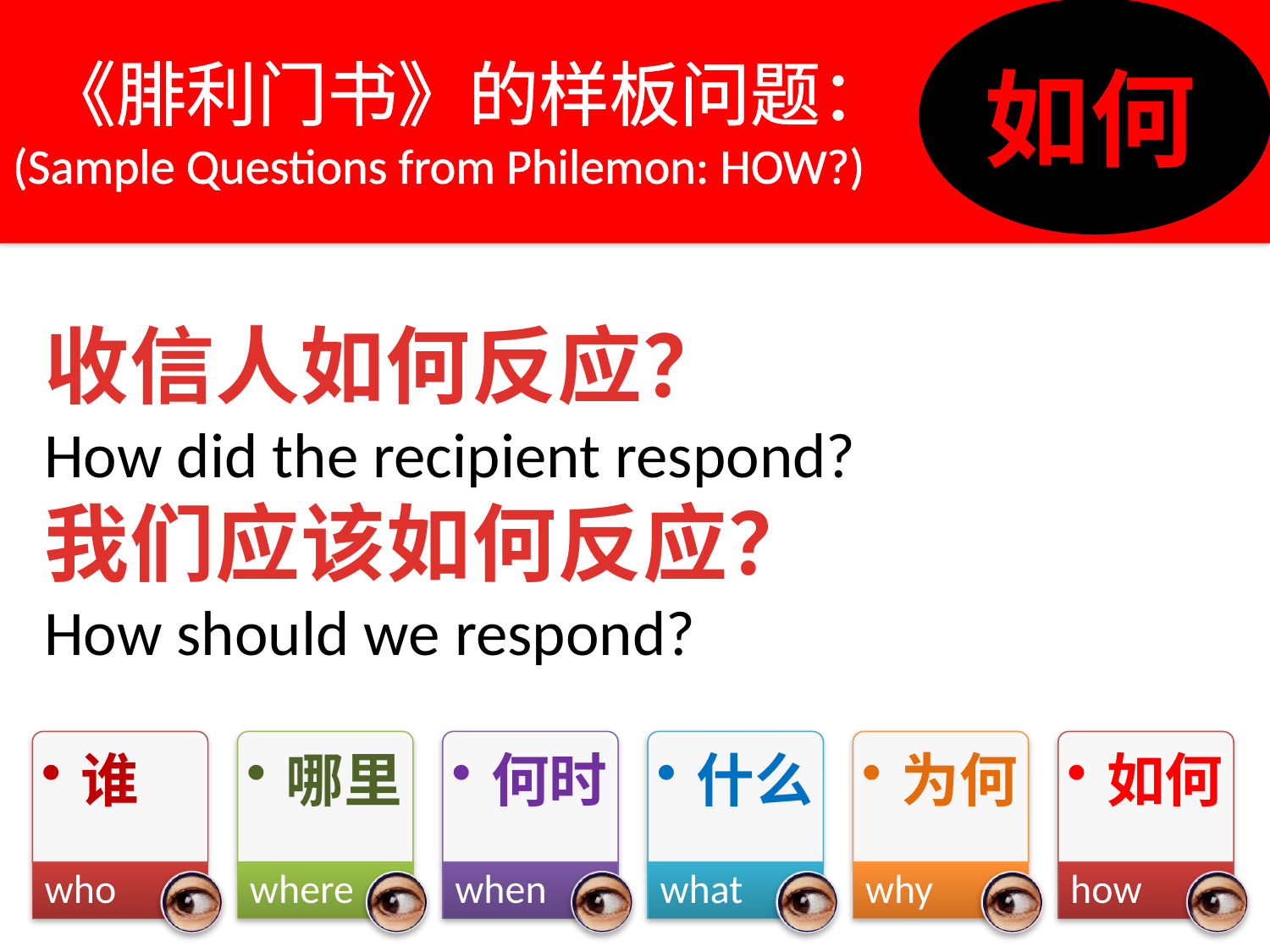

《腓利门书》的样板问题：
(Sample Questions from Philemon: HOW?)
如何
#
收信人如何反应？
How did the recipient respond?
我们应该如何反应？
How should we respond?
谁
who
哪里
where
何时
when
什么
what
为何
why
如何
how